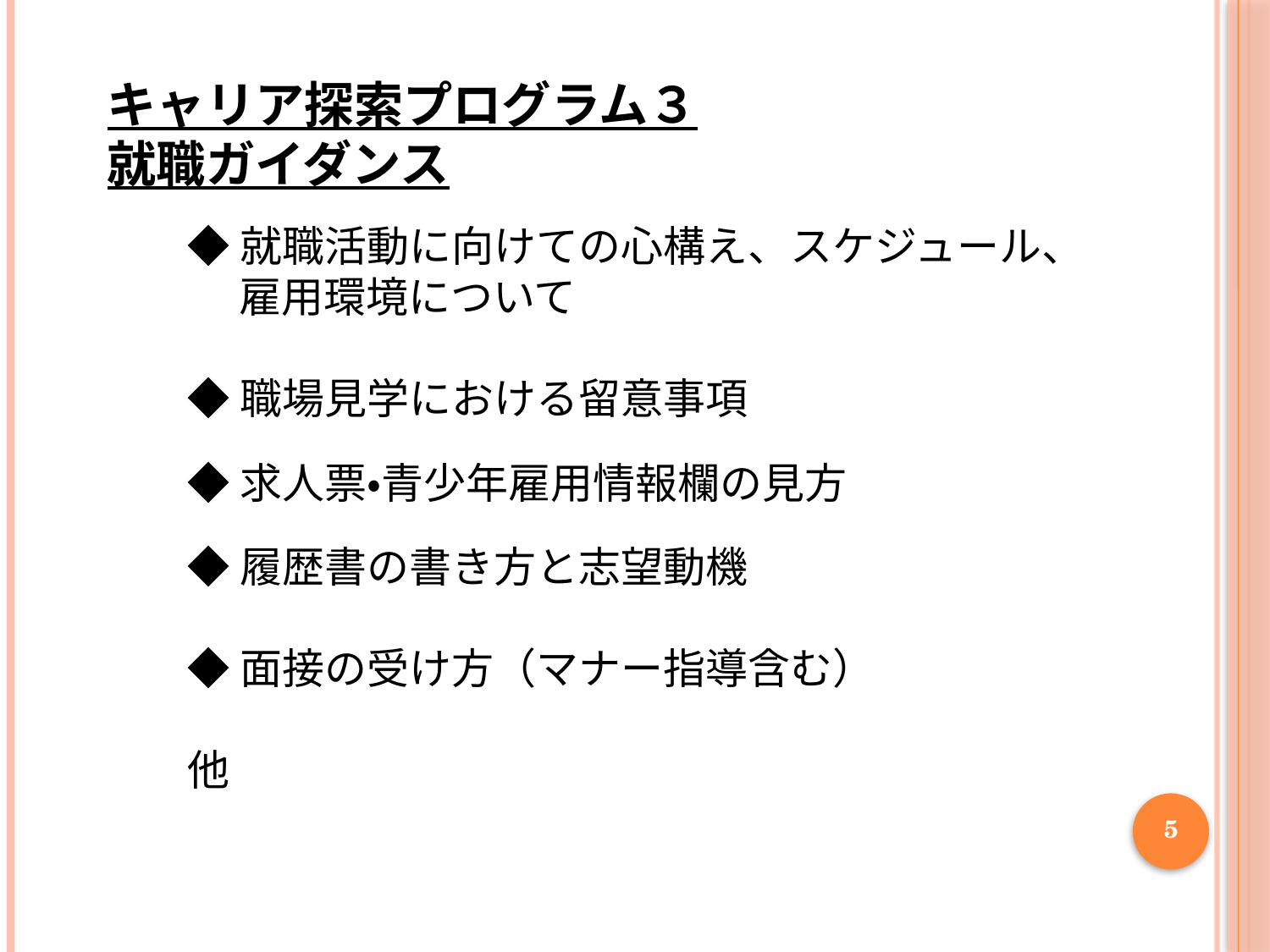

キャリア探索プログラム３
就職ガイダンス
◆就職活動に向けての心構え、スケジュール、
　 雇用環境について

◆職場見学における留意事項

◆求人票・青少年雇用情報欄の見方

◆履歴書の書き方と志望動機

◆面接の受け方（マナー指導含む）
　　　　　　　　　　　　　　　　　　　　　　　　他

5